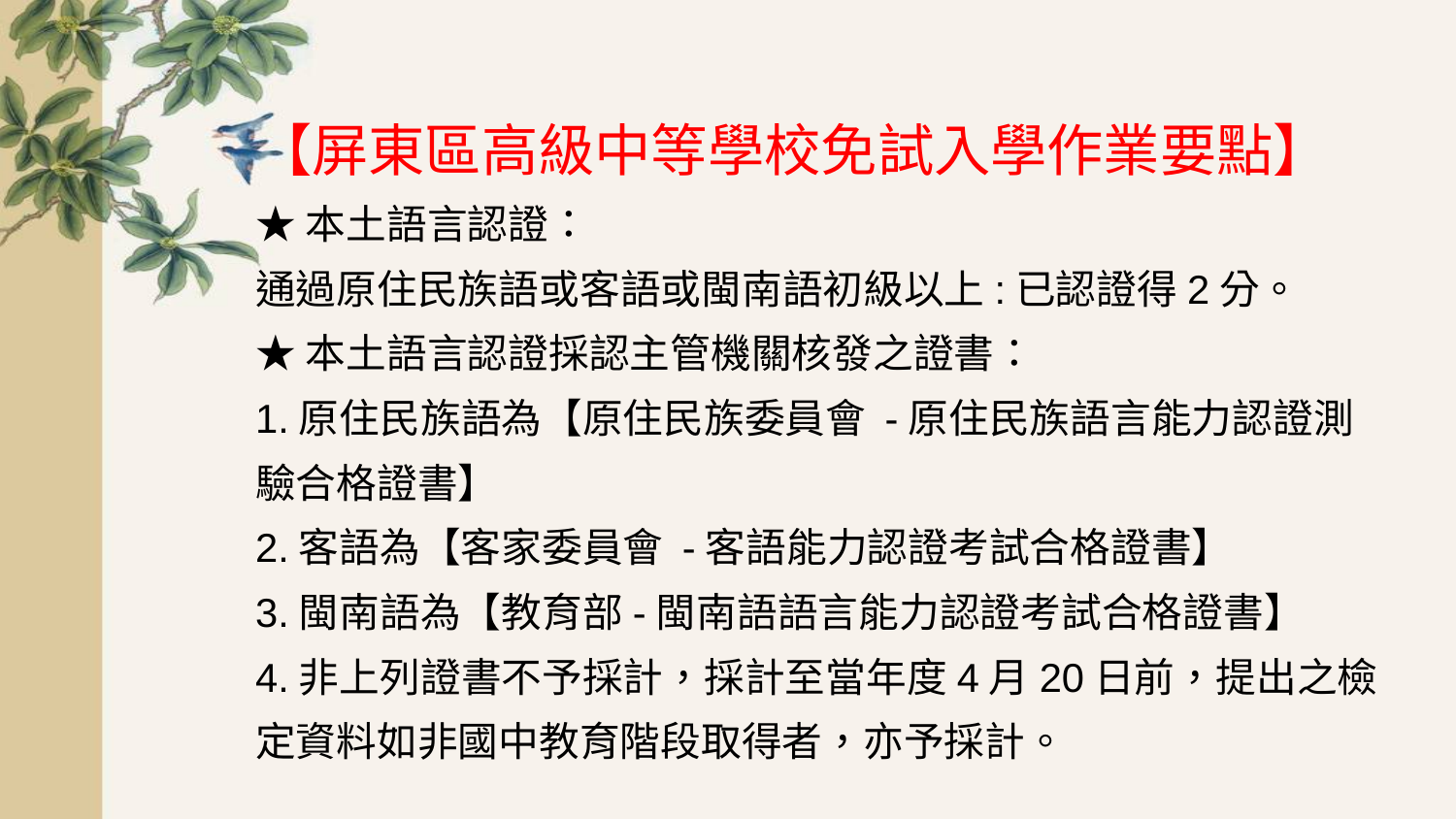

【屏東區高級中等學校免試入學作業要點】
★本土語言認證：
通過原住民族語或客語或閩南語初級以上:已認證得2分。
★本土語言認證採認主管機關核發之證書：
1.原住民族語為【原住民族委員會 -原住民族語言能力認證測驗合格證書】
2.客語為【客家委員會 -客語能力認證考試合格證書】
3.閩南語為【教育部-閩南語語言能力認證考試合格證書】
4.非上列證書不予採計，採計至當年度4月20日前，提出之檢定資料如非國中教育階段取得者，亦予採計。